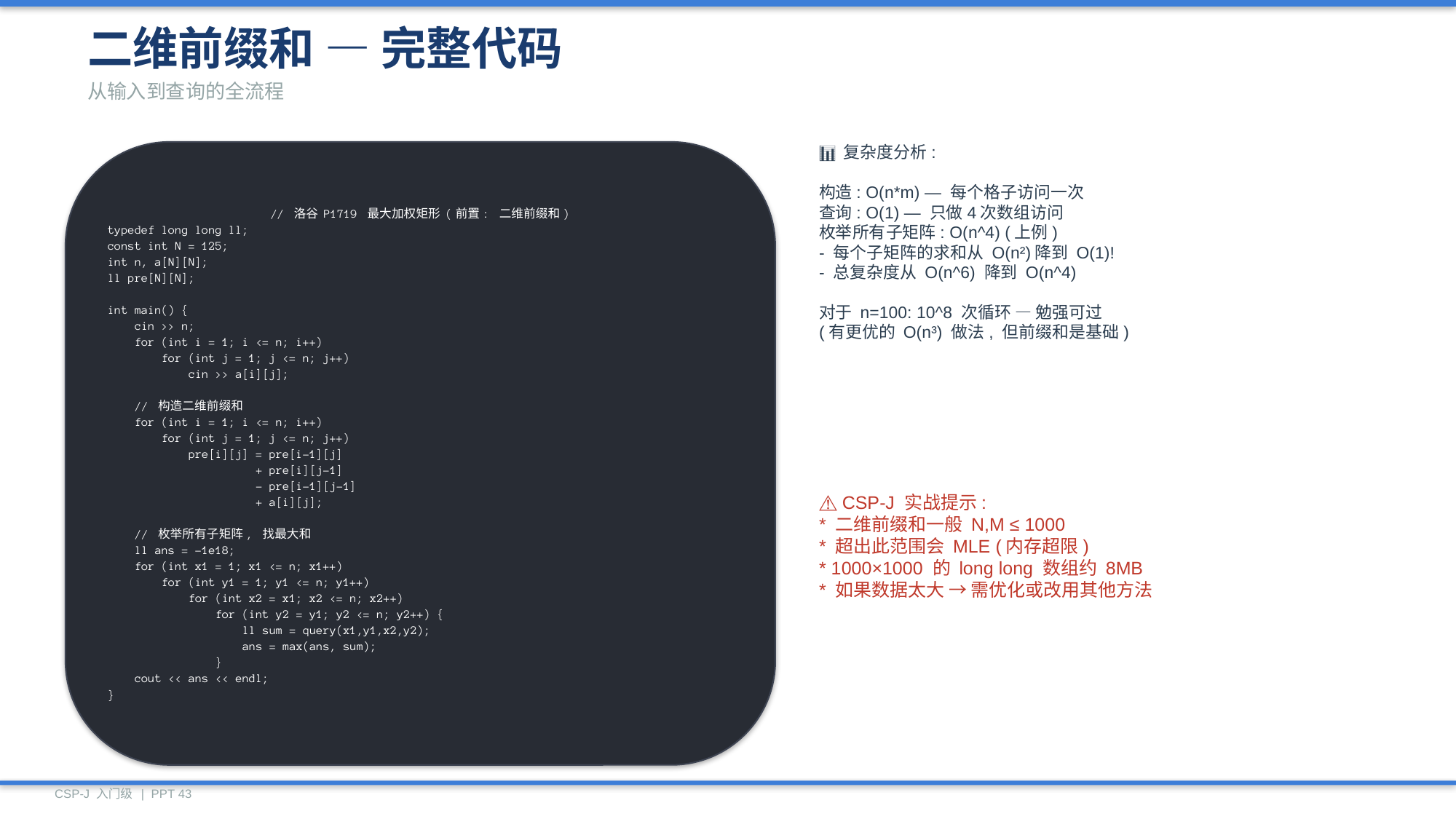

二维前缀和 — 完整代码
从输入到查询的全流程
// 洛谷 P1719 最大加权矩形 (前置: 二维前缀和)
typedef long long ll;
const int N = 125;
int n, a[N][N];
ll pre[N][N];

int main() {
    cin >> n;
    for (int i = 1; i <= n; i++)
        for (int j = 1; j <= n; j++)
            cin >> a[i][j];

    // 构造二维前缀和
    for (int i = 1; i <= n; i++)
        for (int j = 1; j <= n; j++)
            pre[i][j] = pre[i-1][j]
                      + pre[i][j-1]
                      - pre[i-1][j-1]
                      + a[i][j];

    // 枚举所有子矩阵, 找最大和
    ll ans = -1e18;
    for (int x1 = 1; x1 <= n; x1++)
        for (int y1 = 1; y1 <= n; y1++)
            for (int x2 = x1; x2 <= n; x2++)
                for (int y2 = y1; y2 <= n; y2++) {
                    ll sum = query(x1,y1,x2,y2);
                    ans = max(ans, sum);
                }
    cout << ans << endl;
}
📊 复杂度分析:
构造: O(n*m) — 每个格子访问一次
查询: O(1) — 只做4次数组访问
枚举所有子矩阵: O(n^4) (上例)
- 每个子矩阵的求和从 O(n²)降到 O(1)!
- 总复杂度从 O(n^6) 降到 O(n^4)
对于 n=100: 10^8 次循环 — 勉强可过
(有更优的 O(n³) 做法, 但前缀和是基础)
⚠️ CSP-J 实战提示:
* 二维前缀和一般 N,M ≤ 1000
* 超出此范围会 MLE (内存超限)
* 1000×1000 的 long long 数组约 8MB
* 如果数据太大 → 需优化或改用其他方法

CSP-J 入门级  |  PPT 43